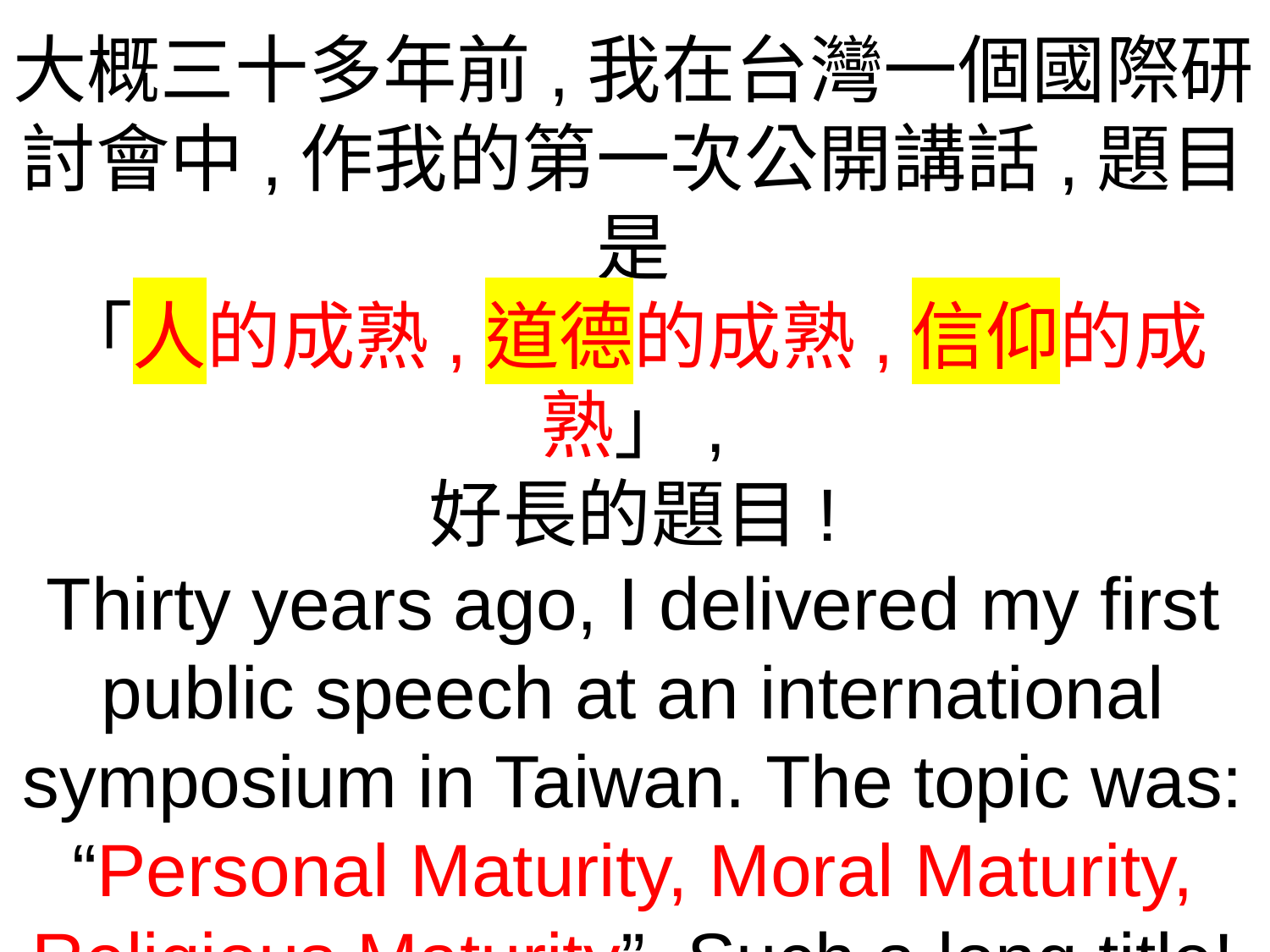

大概三十多年前,我在台灣一個國際研討會中,作我的第一次公開講話,題目是
「人的成熟,道德的成熟,信仰的成熟」,
好長的題目!
Thirty years ago, I delivered my first public speech at an international symposium in Taiwan. The topic was: “Personal Maturity, Moral Maturity, Religious Maturity”. Such a long title!